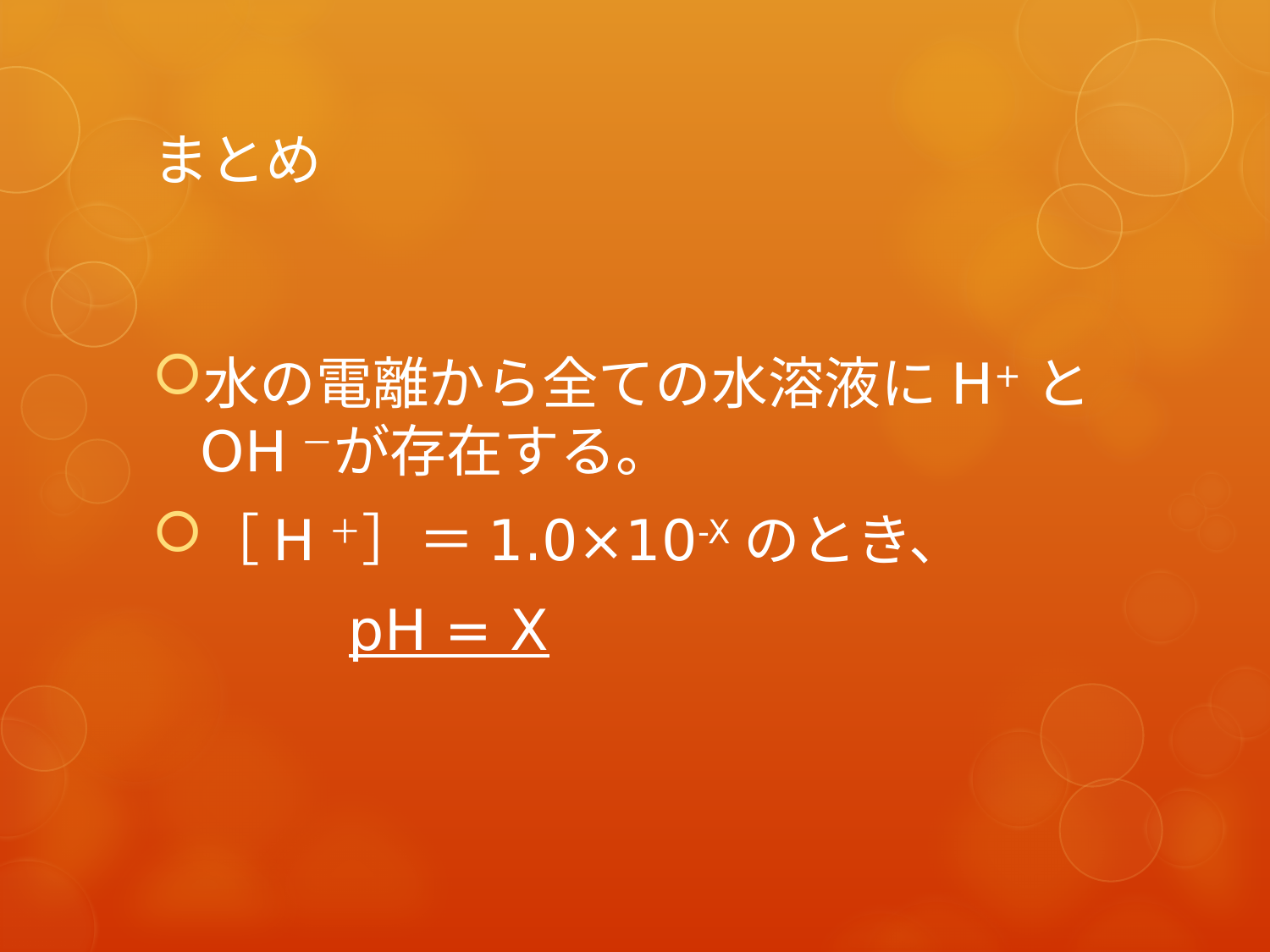

# まとめ
水の電離から全ての水溶液にH+とOH－が存在する。
［H＋］＝1.0×10-Xのとき、
　　　 pH = X